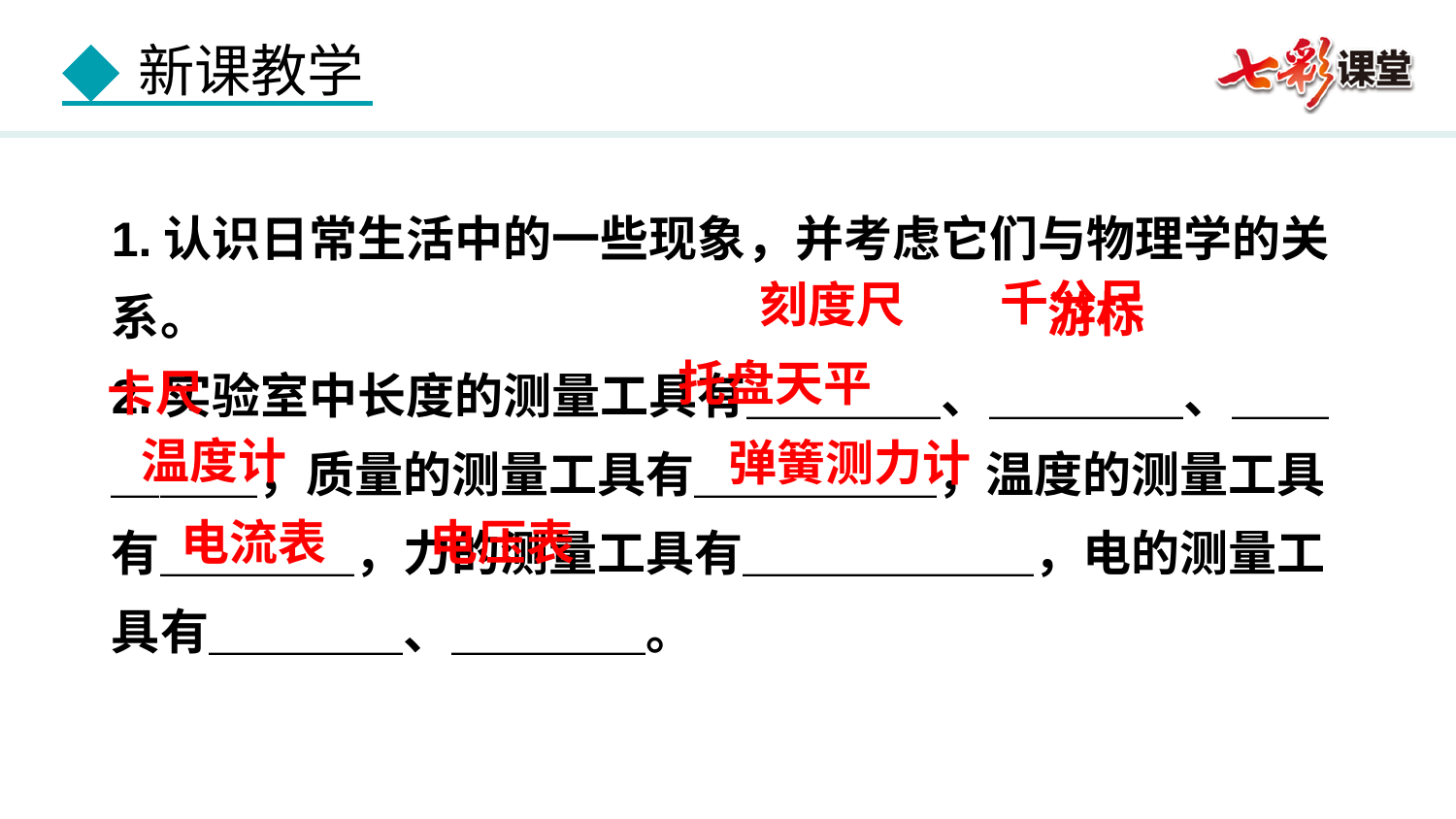

1.认识日常生活中的一些现象，并考虑它们与物理学的关系。
2.实验室中长度的测量工具有＿＿＿＿、＿＿＿＿、＿＿＿＿＿，质量的测量工具有＿＿＿＿＿，温度的测量工具有＿＿＿＿，力的测量工具有＿＿＿＿＿＿，电的测量工具有＿＿＿＿、＿＿＿＿。
                                                                                     游标
卡尺
千分尺
刻度尺
托盘天平
温度计
弹簧测力计
电流表
电压表